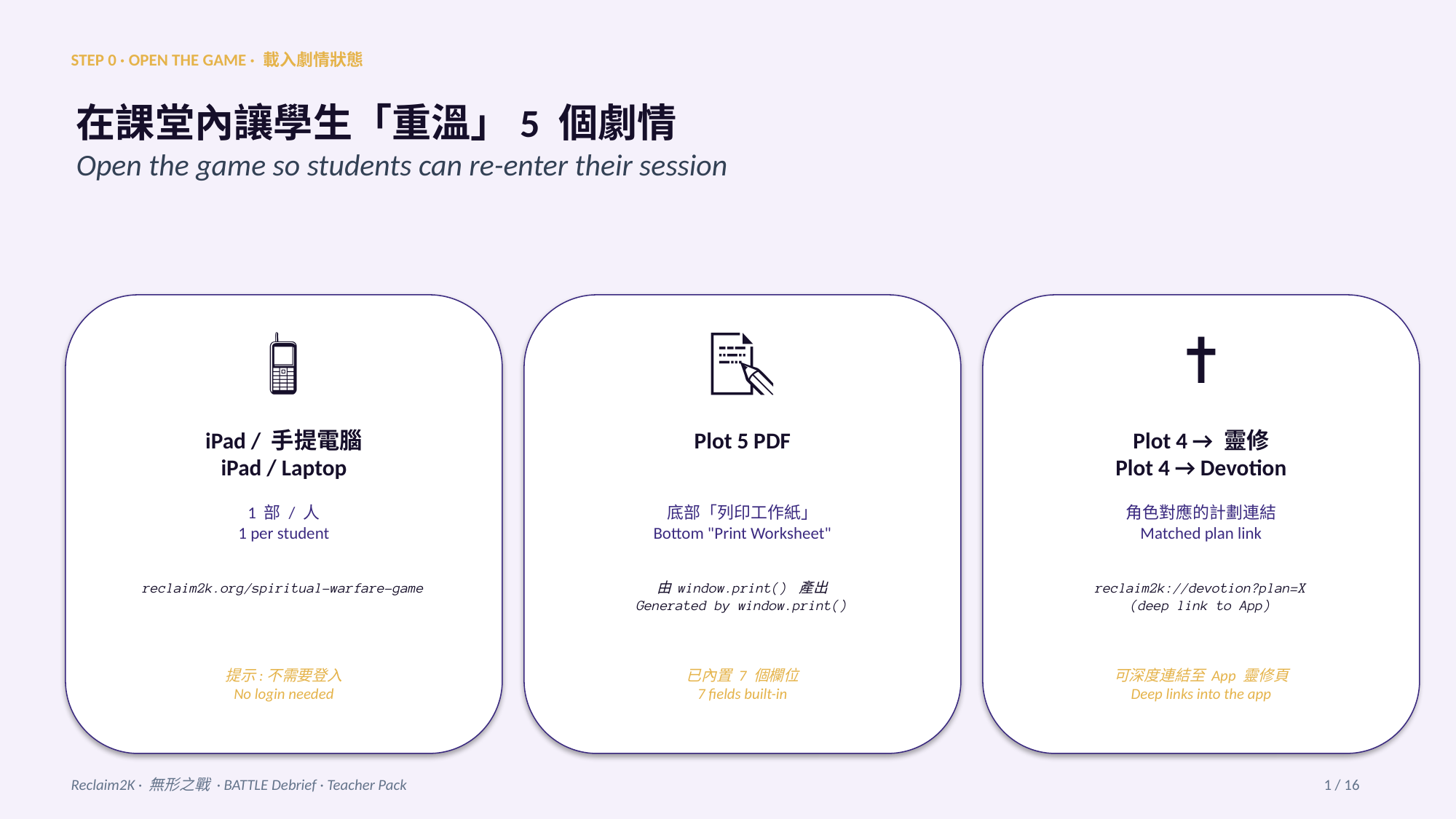

STEP 0 · OPEN THE GAME · 載入劇情狀態
在課堂內讓學生「重溫」5 個劇情
Open the game so students can re-enter their session

📱
📝
✝️
iPad / 手提電腦
iPad / Laptop
Plot 5 PDF
Plot 4 → 靈修
Plot 4 → Devotion
1 部 / 人
1 per student
底部「列印工作紙」
Bottom "Print Worksheet"
角色對應的計劃連結
Matched plan link
reclaim2k.org/spiritual-warfare-game
由 window.print() 產出
Generated by window.print()
reclaim2k://devotion?plan=X
(deep link to App)
提示:不需要登入
No login needed
已內置 7 個欄位
7 fields built-in
可深度連結至 App 靈修頁
Deep links into the app
Reclaim2K · 無形之戰 · BATTLE Debrief · Teacher Pack
1 / 16